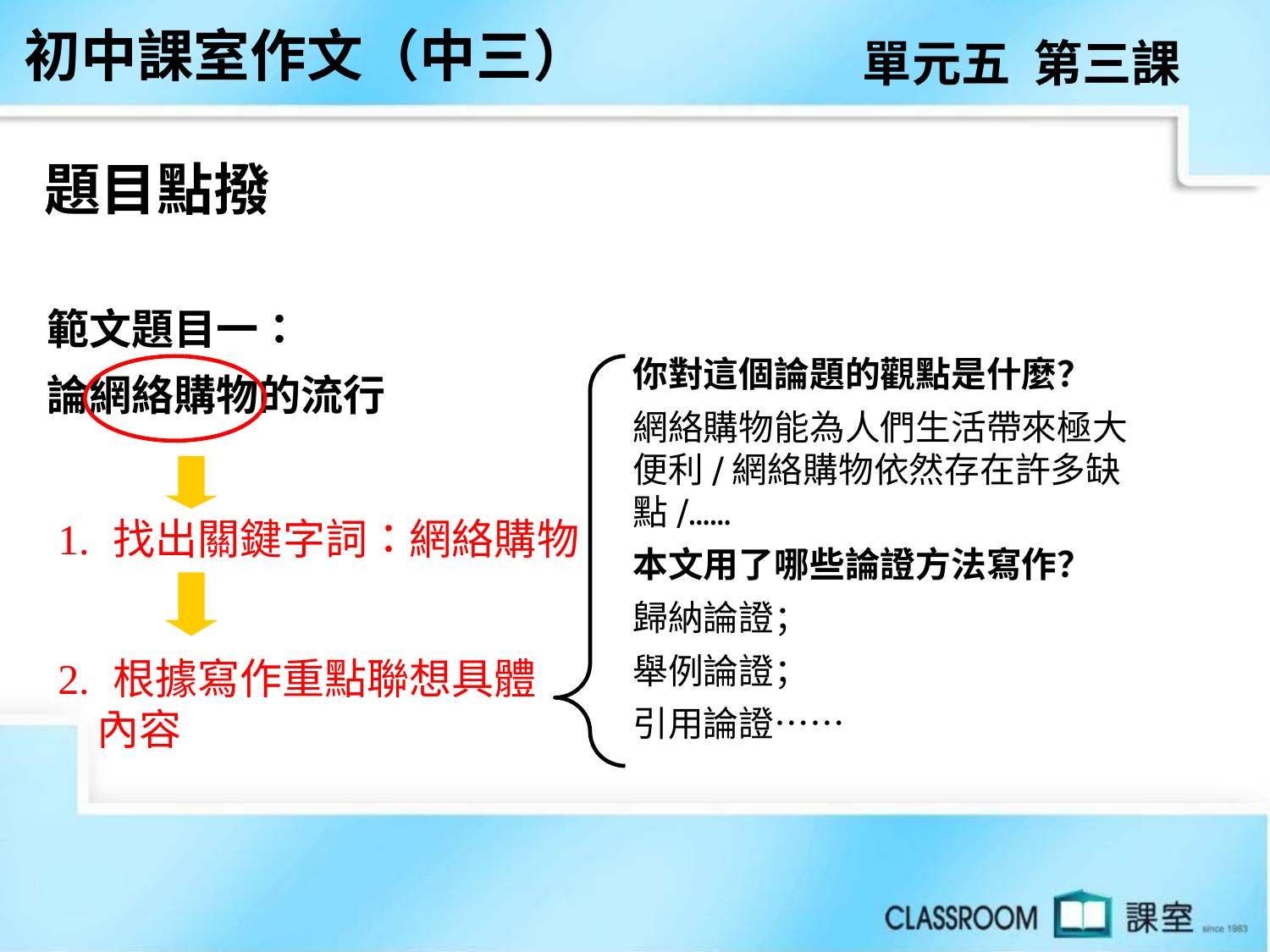

初中課室作文（中三）
單元五  第三課
題目點撥
範文題目一：
論網絡購物的流行
你對這個論題的觀點是什麼？
網絡購物能為人們生活帶來極大便利/網絡購物依然存在許多缺點/……
本文用了哪些論證方法寫作？
歸納論證；
舉例論證；
引用論證……

1. 找出關鍵字詞：網絡購物

2. 根據寫作重點聯想具體
   內容